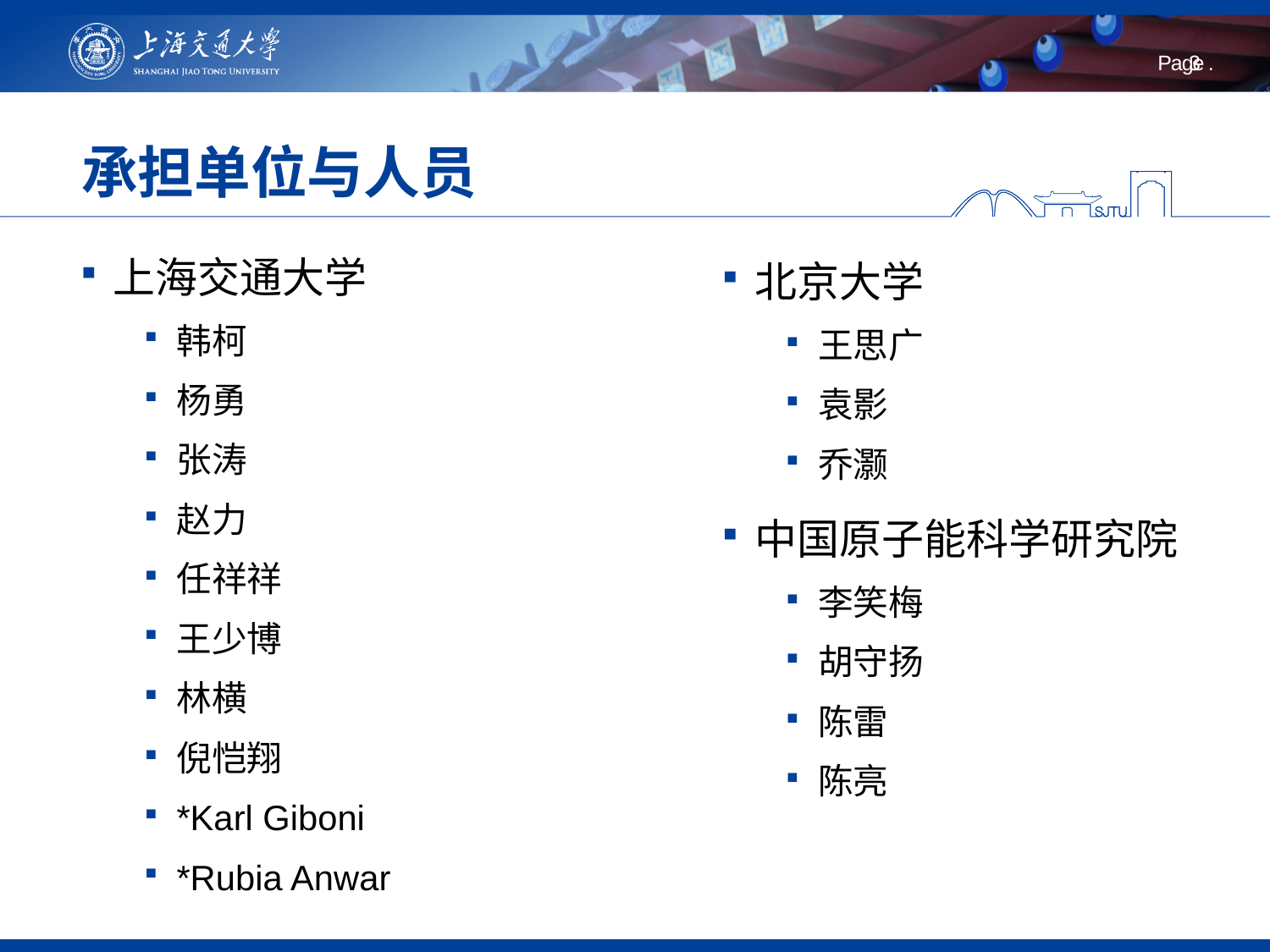

# 承担单位与人员
上海交通大学
韩柯
杨勇
张涛
赵力
任祥祥
王少博
林横
倪恺翔
*Karl Giboni
*Rubia Anwar
北京大学
王思广
袁影
乔灏
中国原子能科学研究院
李笑梅
胡守扬
陈雷
陈亮